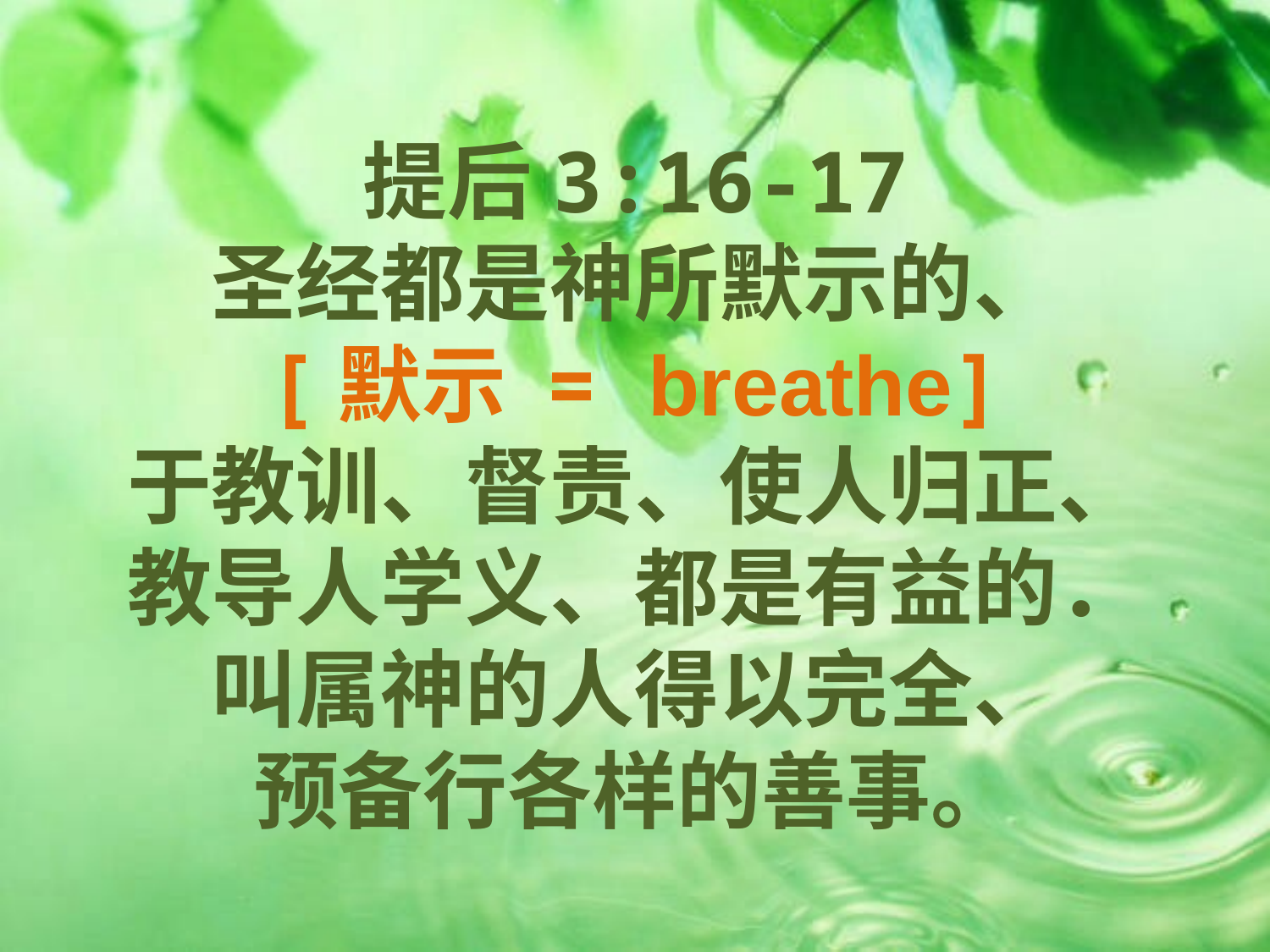

提后3:16-17
圣经都是神所默示的、
[默示 = breathe]
于教训、督责、使人归正、
教导人学义、都是有益的．
叫属神的人得以完全、
预备行各样的善事。